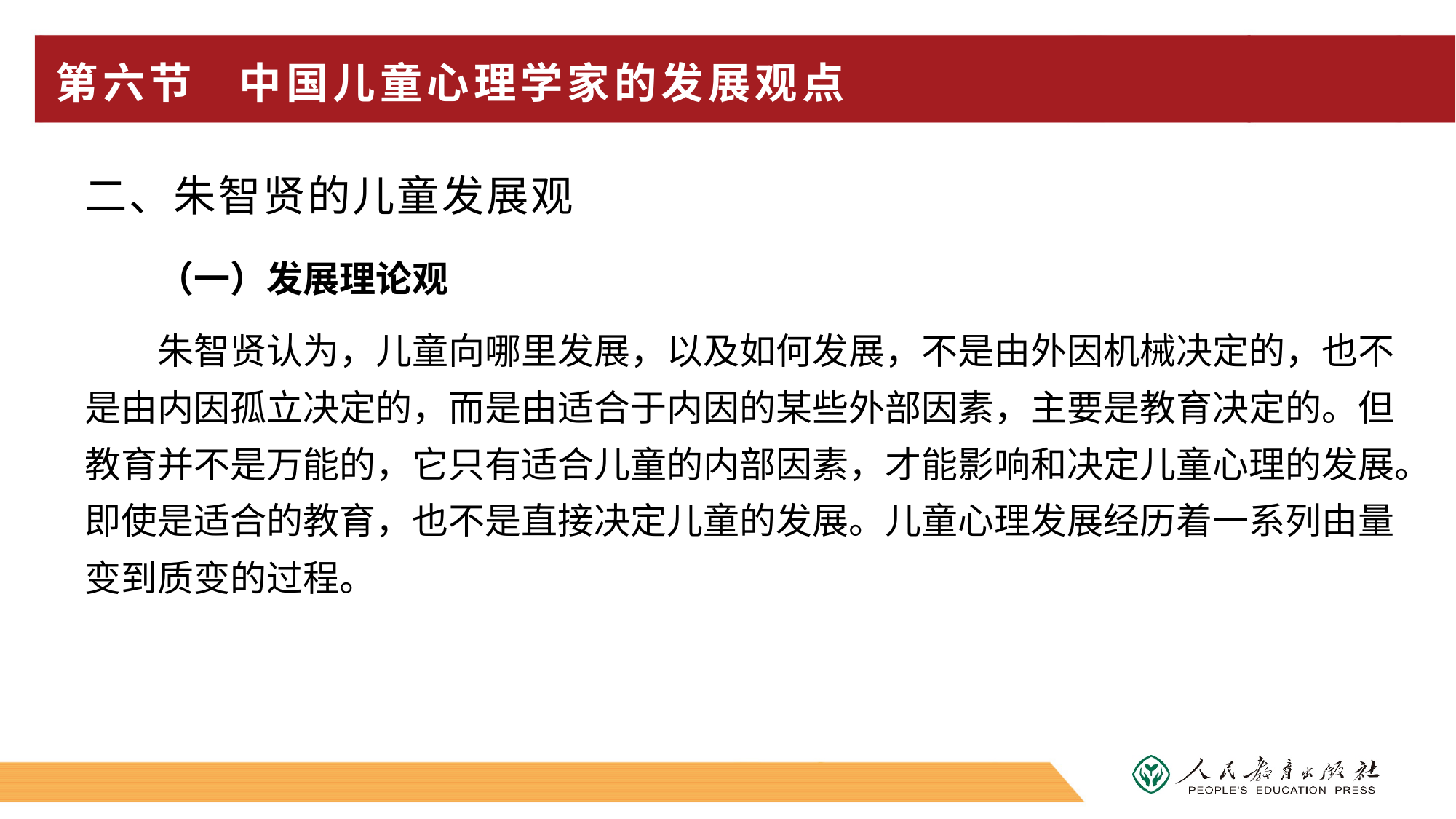

# 第六节   中国儿童心理学家的发展观点
二、朱智贤的儿童发展观
（一）发展理论观
朱智贤认为，儿童向哪里发展，以及如何发展，不是由外因机械决定的，也不是由内因孤立决定的，而是由适合于内因的某些外部因素，主要是教育决定的。但教育并不是万能的，它只有适合儿童的内部因素，才能影响和决定儿童心理的发展。即使是适合的教育，也不是直接决定儿童的发展。儿童心理发展经历着一系列由量变到质变的过程。